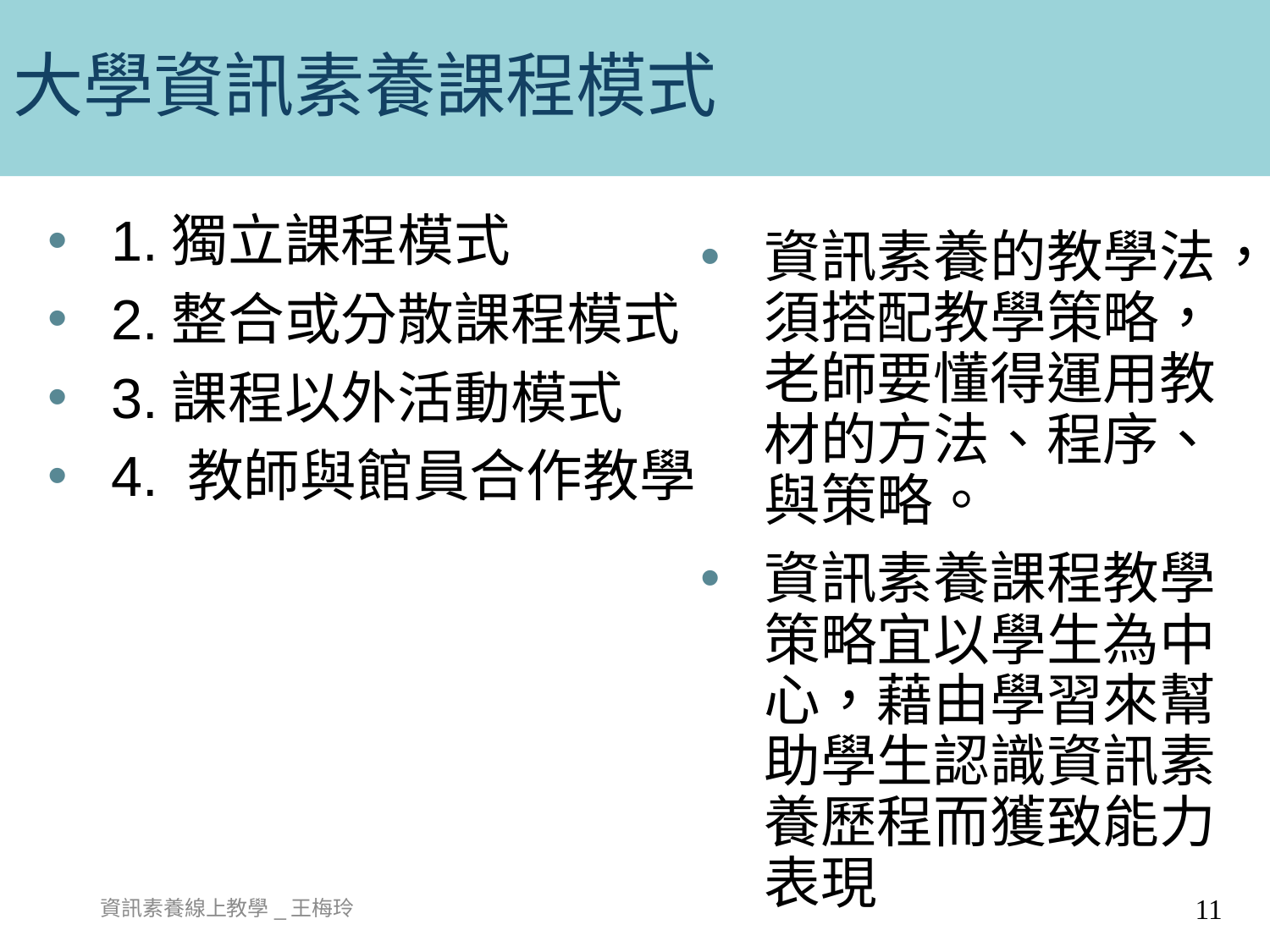

# 大學資訊素養課程模式
1.獨立課程模式
2.整合或分散課程模式
3.課程以外活動模式
4. 教師與館員合作教學
資訊素養的教學法，須搭配教學策略，老師要懂得運用教材的方法、程序、與策略。
資訊素養課程教學策略宜以學生為中心，藉由學習來幫助學生認識資訊素養歷程而獲致能力表現

資訊素養線上教學_王梅玲
11